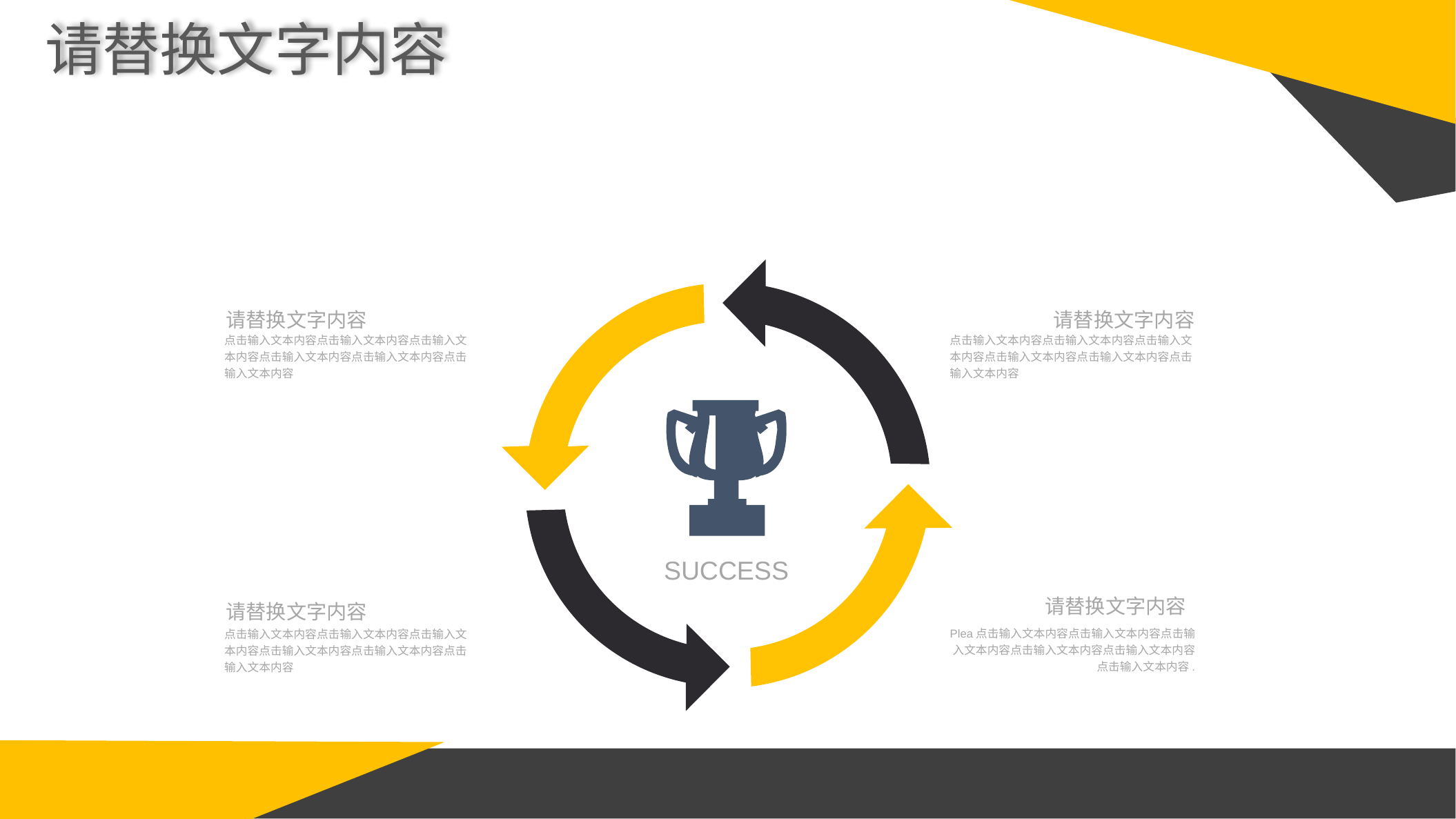

请替换文字内容

请替换文字内容
点击输入文本内容点击输入文本内容点击输入文本内容点击输入文本内容点击输入文本内容点击输入文本内容
请替换文字内容
点击输入文本内容点击输入文本内容点击输入文本内容点击输入文本内容点击输入文本内容点击输入文本内容

SUCCESS
请替换文字内容
Plea点击输入文本内容点击输入文本内容点击输入文本内容点击输入文本内容点击输入文本内容点击输入文本内容.
请替换文字内容
点击输入文本内容点击输入文本内容点击输入文本内容点击输入文本内容点击输入文本内容点击输入文本内容